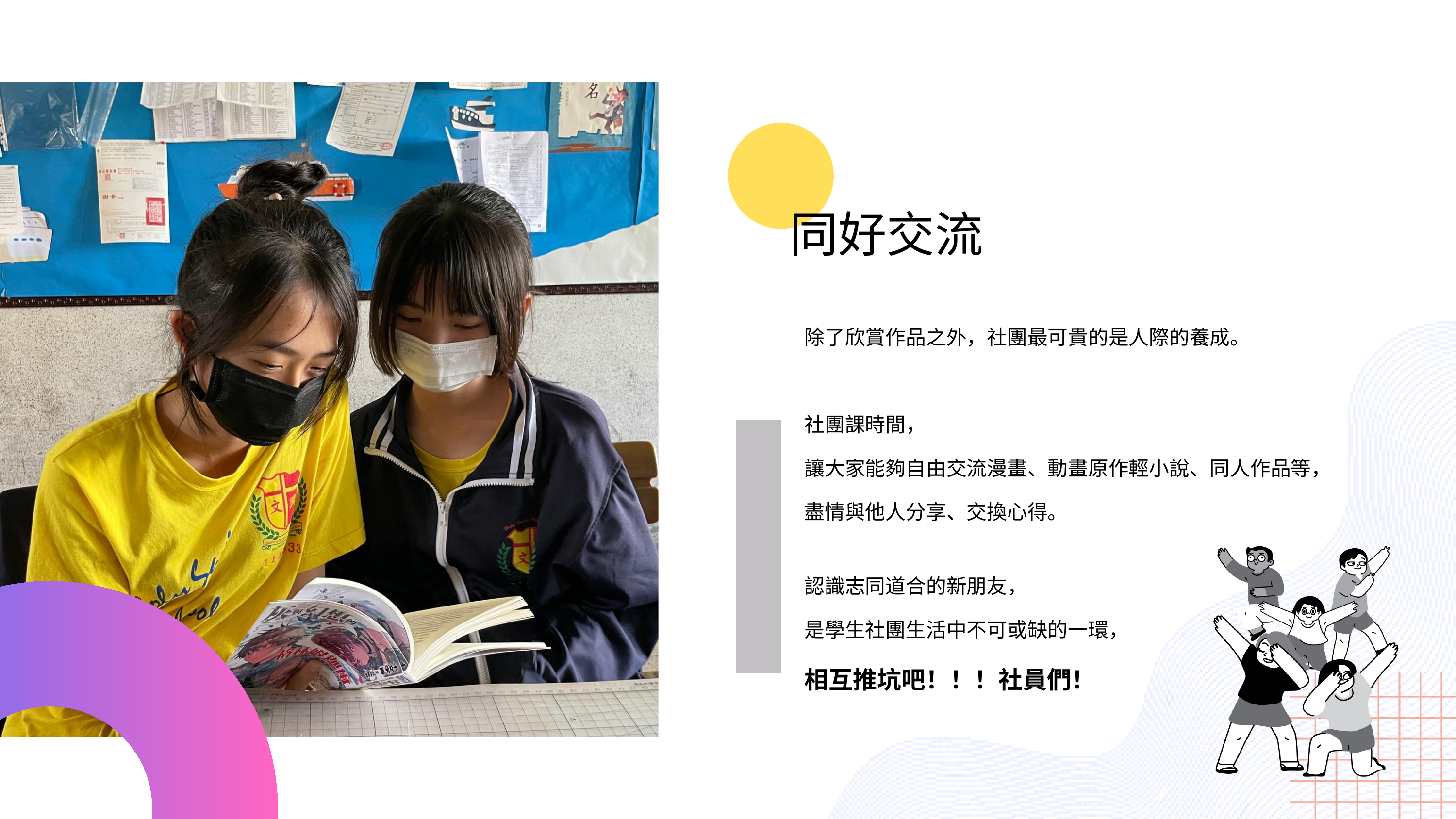

同好交流

除了欣賞作品之外，社團最可貴的是人際的養成。

社團課時間，
讓大家能夠自由交流漫畫、動畫原作輕小說、同人作品等，
盡情與他人分享、交換心得。

認識志同道合的新朋友，
是學生社團生活中不可或缺的一環，
相互推坑吧！！！社員們！